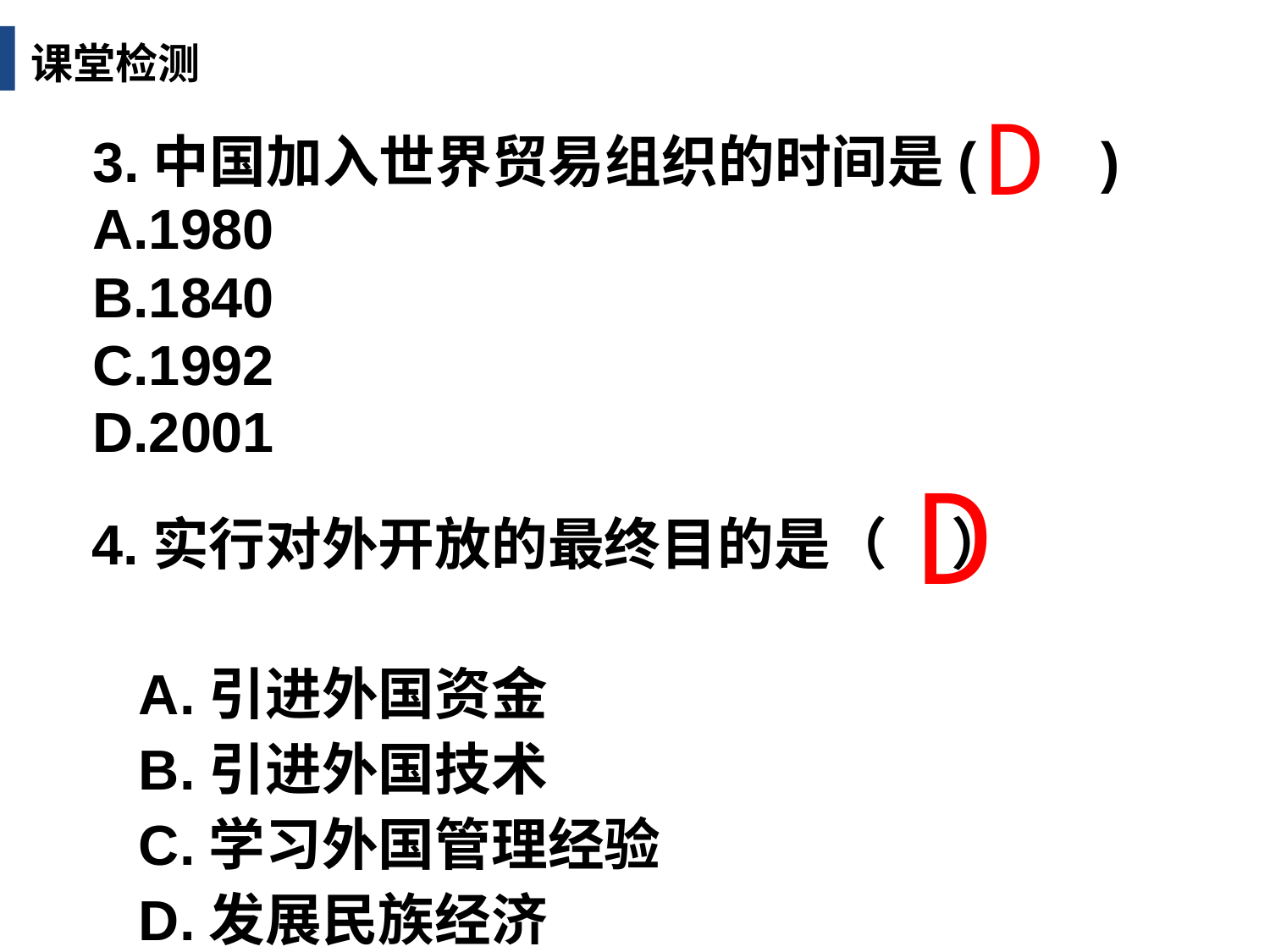

课堂检测
D
3.中国加入世界贸易组织的时间是(        )
A.1980
B.1840
C.1992
D.2001
D
4.实行对外开放的最终目的是（     ）
   A.引进外国资金
   B.引进外国技术
   C.学习外国管理经验
   D.发展民族经济